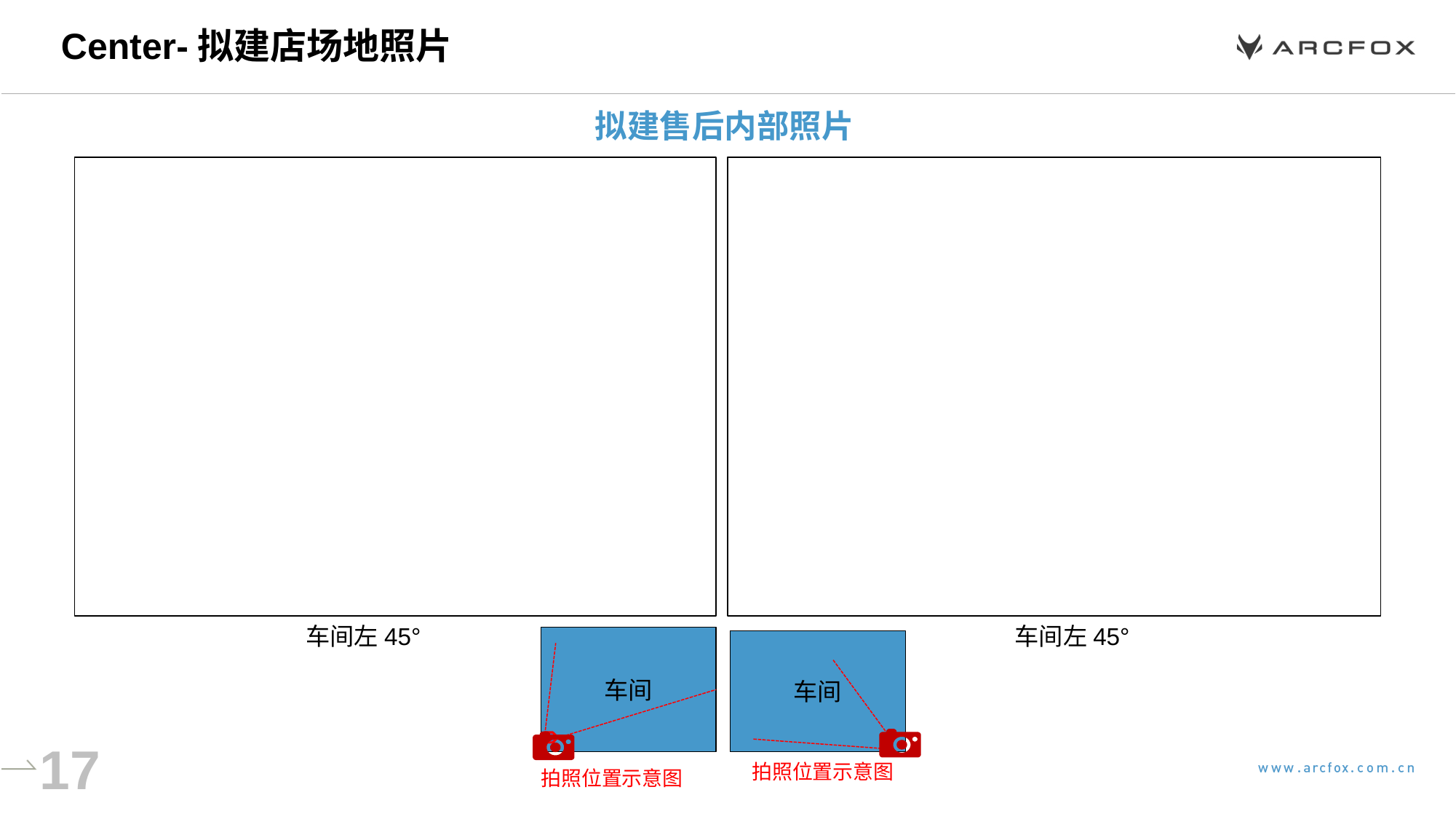

# Center-拟建店场地照片
拟建售后内部照片

车间左45°
车间左45°
车间

拍照位置示意图
车间
拍照位置示意图